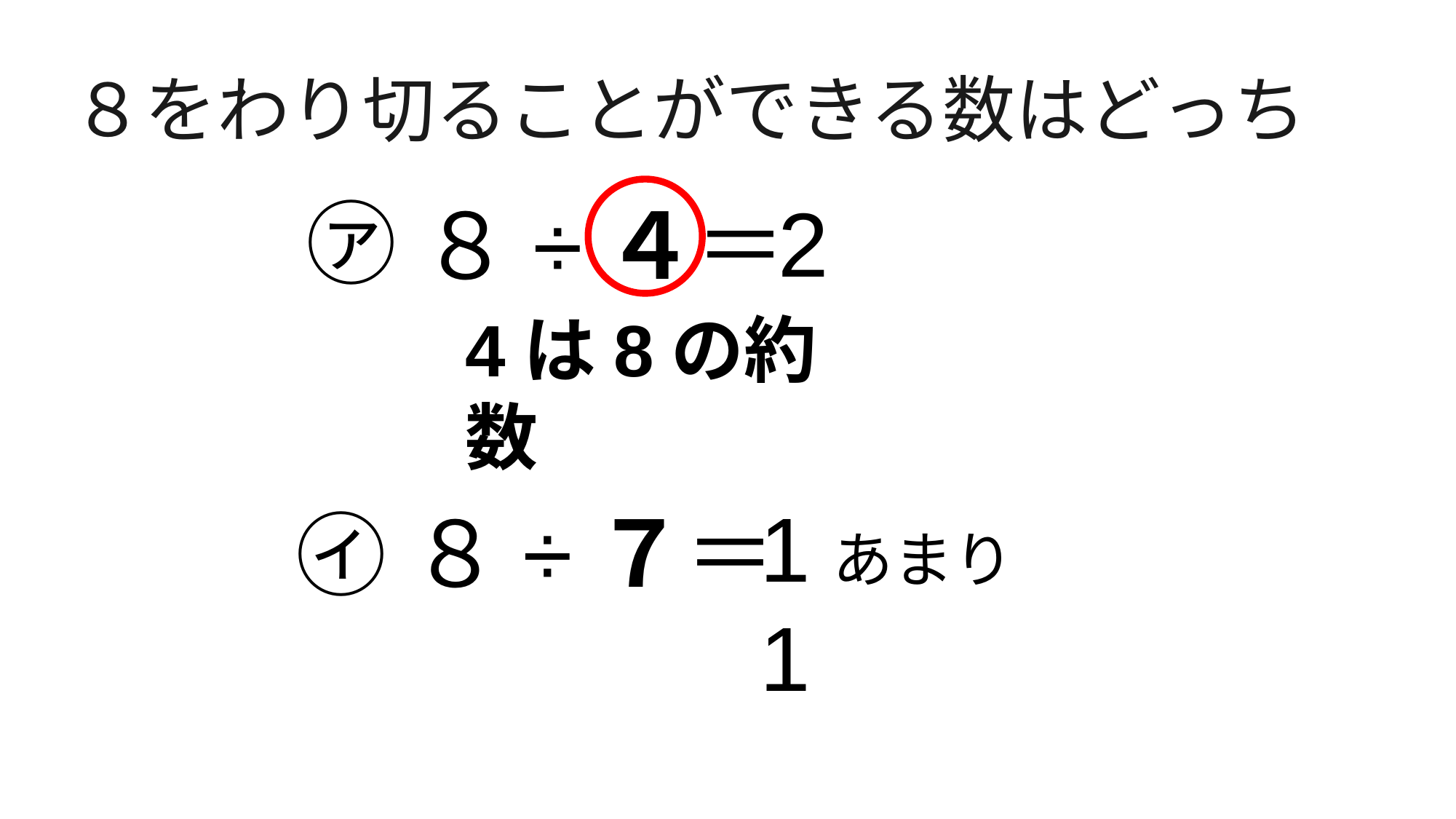

８をわり切ることができる数はどっち

2
㋐
８÷４＝
4は8の約数
1あまり1
８÷７＝
㋑